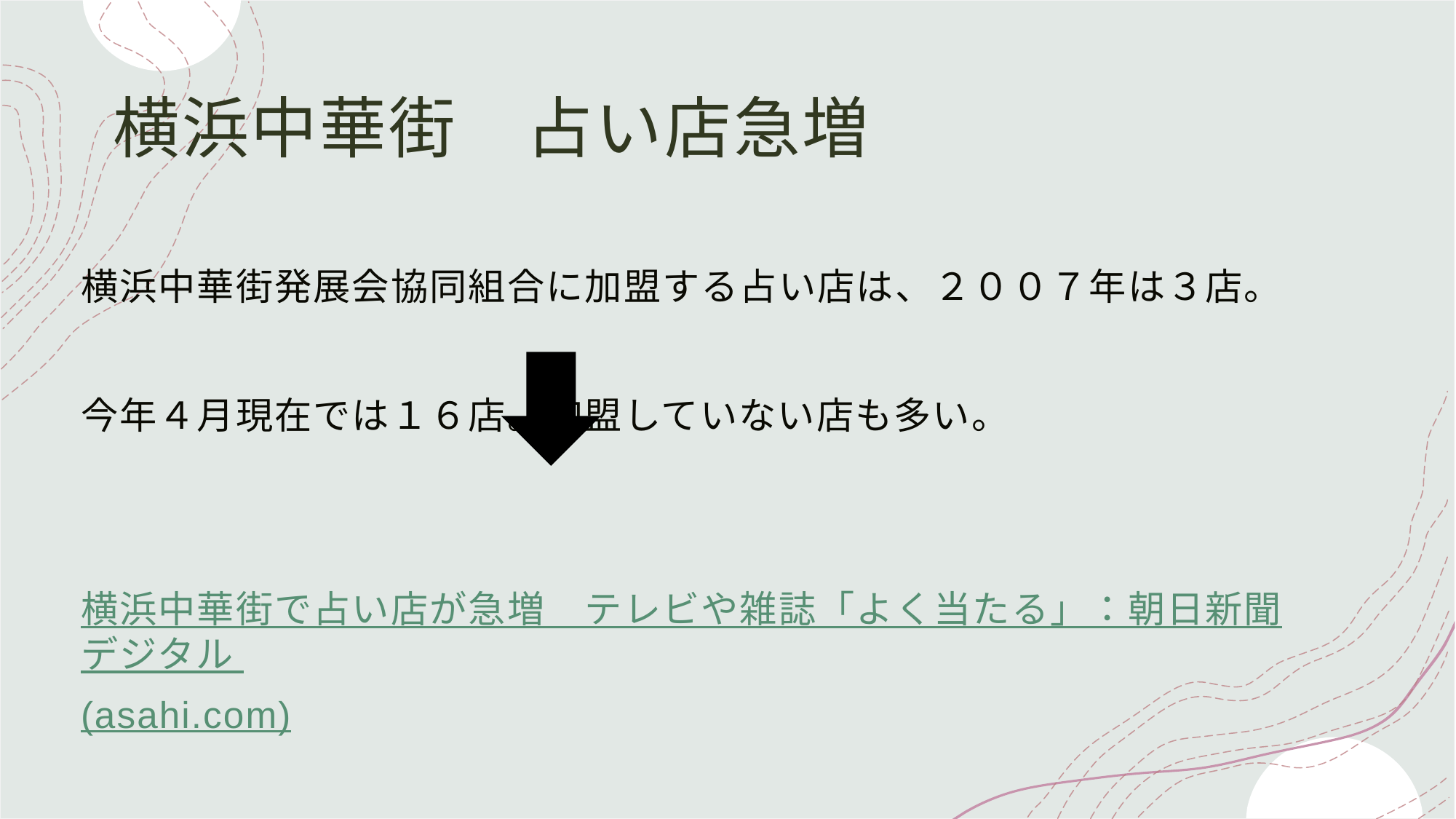

# 横浜中華街　占い店急増

横浜中華街発展会協同組合に加盟する占い店は、２００７年は３店。

今年４月現在では１６店。加盟していない店も多い。

横浜中華街で占い店が急増　テレビや雑誌「よく当たる」：朝日新聞デジタル (asahi.com)